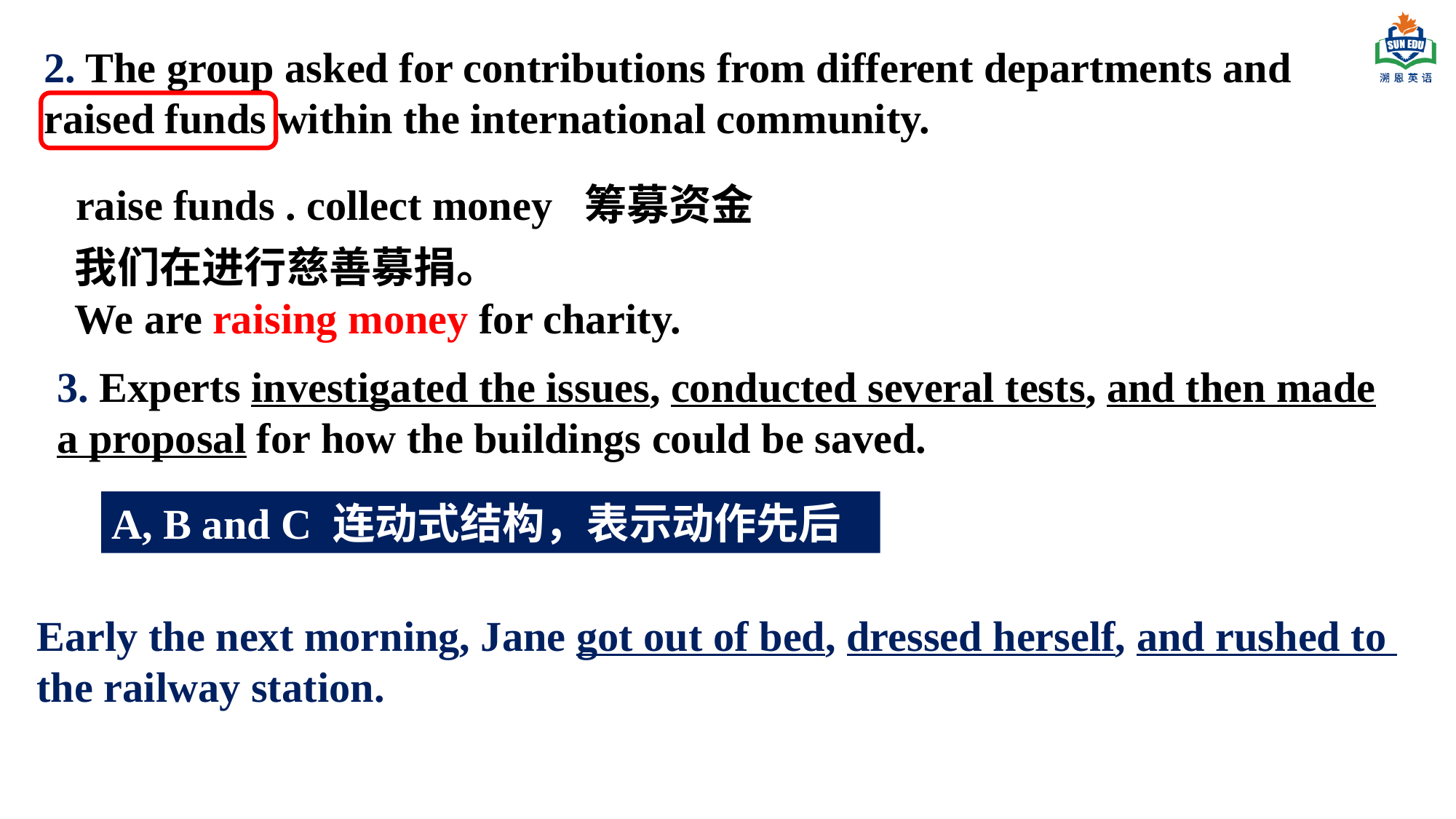

2. The group asked for contributions from different departments and raised funds within the international community.

 raise funds . collect money  筹募资金
我们在进行慈善募捐。
We are raising money for charity.
3. Experts investigated the issues, conducted several tests, and then made a proposal for how the buildings could be saved.
A, B and C 连动式结构，表示动作先后
Early the next morning, Jane got out of bed, dressed herself, and rushed to  the railway station.